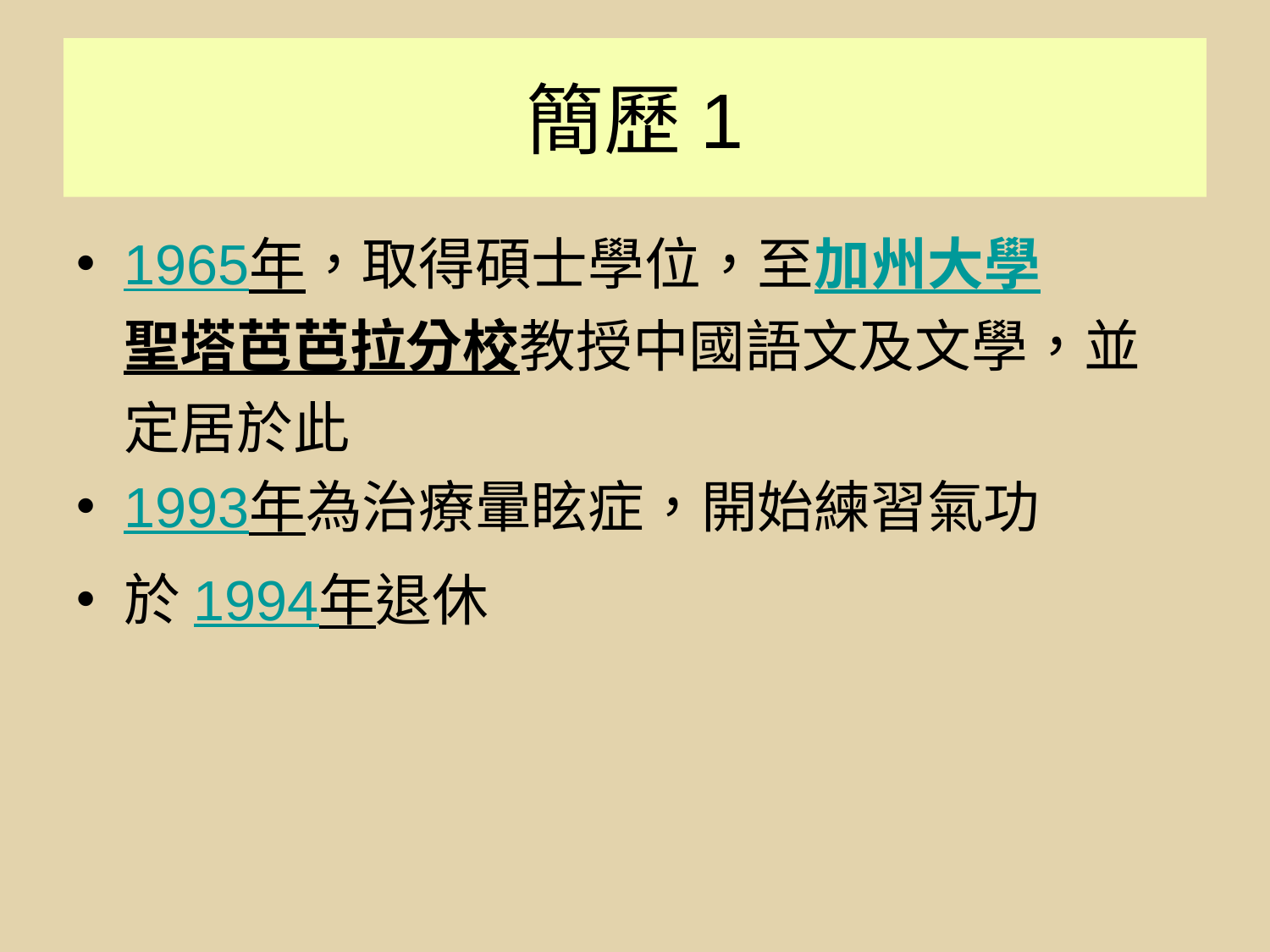

# 簡歷1
1965年，取得碩士學位，至加州大學聖塔芭芭拉分校教授中國語文及文學，並定居於此
1993年為治療暈眩症，開始練習氣功
於1994年退休